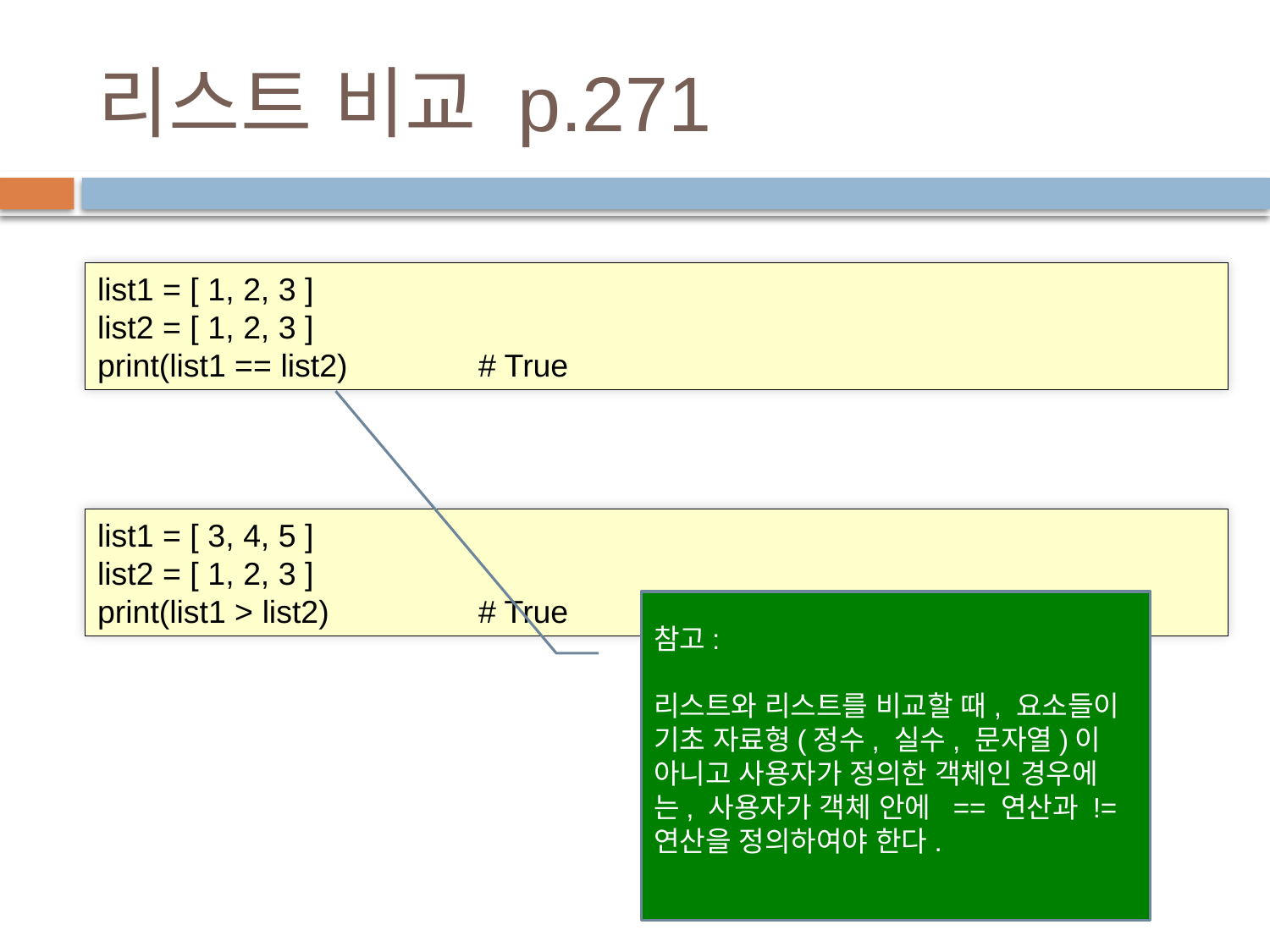

# 리스트 비교 p.271
list1 = [ 1, 2, 3 ]
list2 = [ 1, 2, 3 ]
print(list1 == list2)		# True
list1 = [ 3, 4, 5 ]
list2 = [ 1, 2, 3 ]
print(list1 > list2)  		# True
참고:

리스트와 리스트를 비교할 때, 요소들이 기초 자료형(정수, 실수, 문자열)이 아니고 사용자가 정의한 객체인 경우에는, 사용자가 객체 안에  == 연산과 != 연산을 정의하여야 한다.